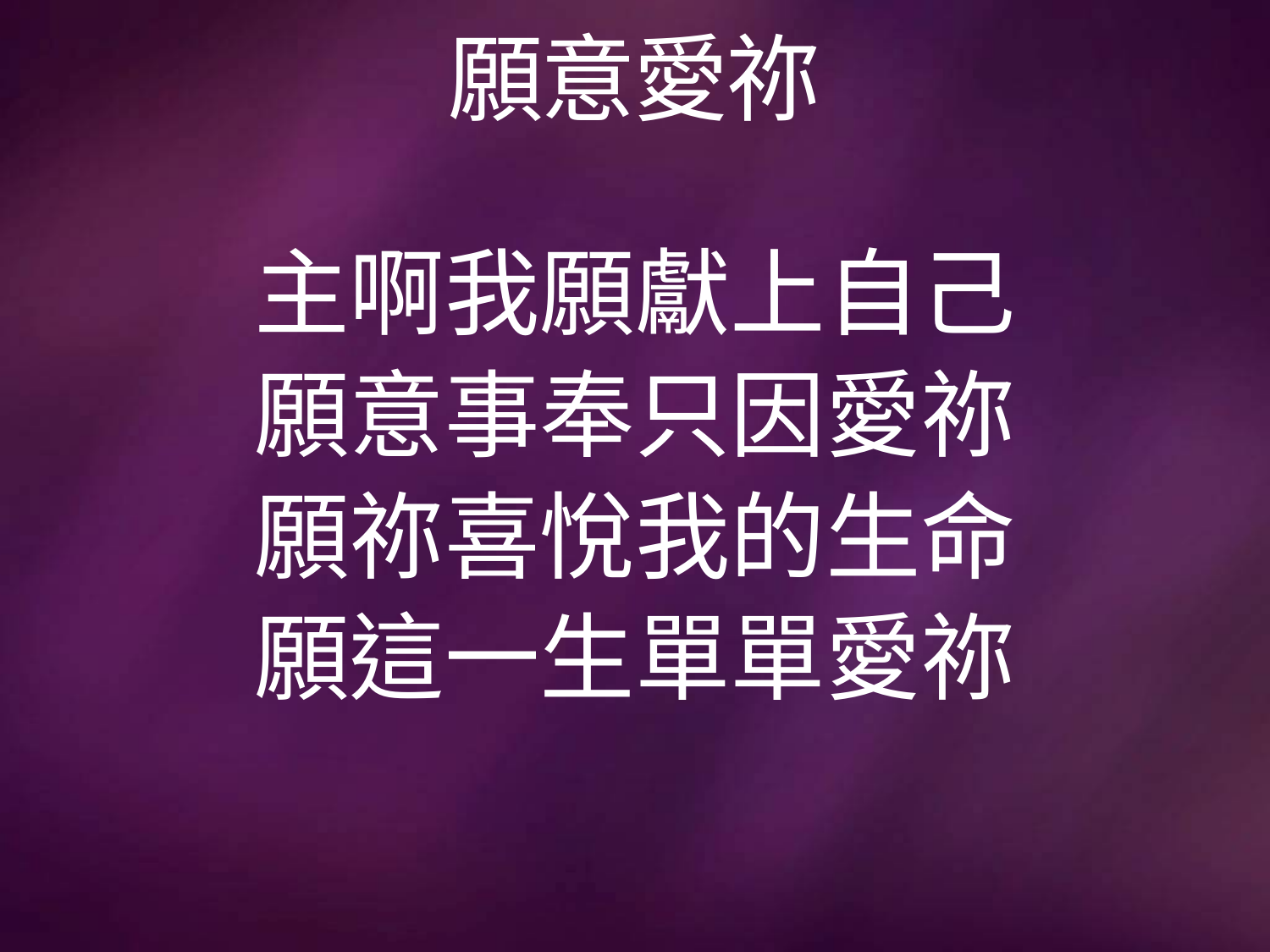

# 願意愛祢
主啊我願獻上自己
願意事奉只因愛祢
願祢喜悅我的生命
願這一生單單愛祢